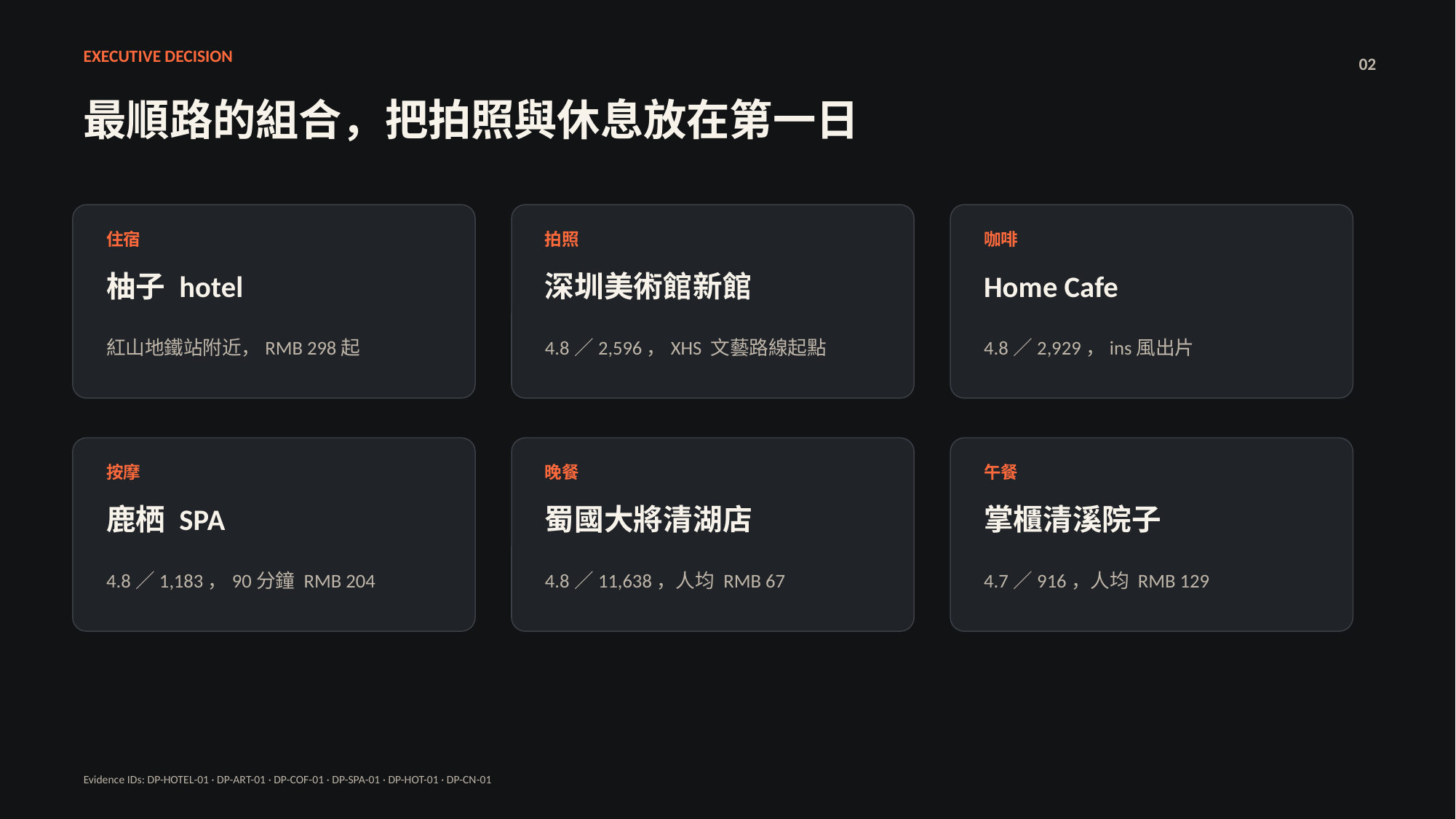

EXECUTIVE DECISION
02
最順路的組合，把拍照與休息放在第一日

住宿
拍照
咖啡
柚子 hotel
深圳美術館新館
Home Cafe
紅山地鐵站附近，RMB 298起
4.8／2,596，XHS 文藝路線起點
4.8／2,929，ins風出片

按摩
晚餐
午餐
鹿栖 SPA
蜀國大將清湖店
掌櫃清溪院子
4.8／1,183，90分鐘 RMB 204
4.8／11,638，人均 RMB 67
4.7／916，人均 RMB 129
Evidence IDs: DP-HOTEL-01 · DP-ART-01 · DP-COF-01 · DP-SPA-01 · DP-HOT-01 · DP-CN-01